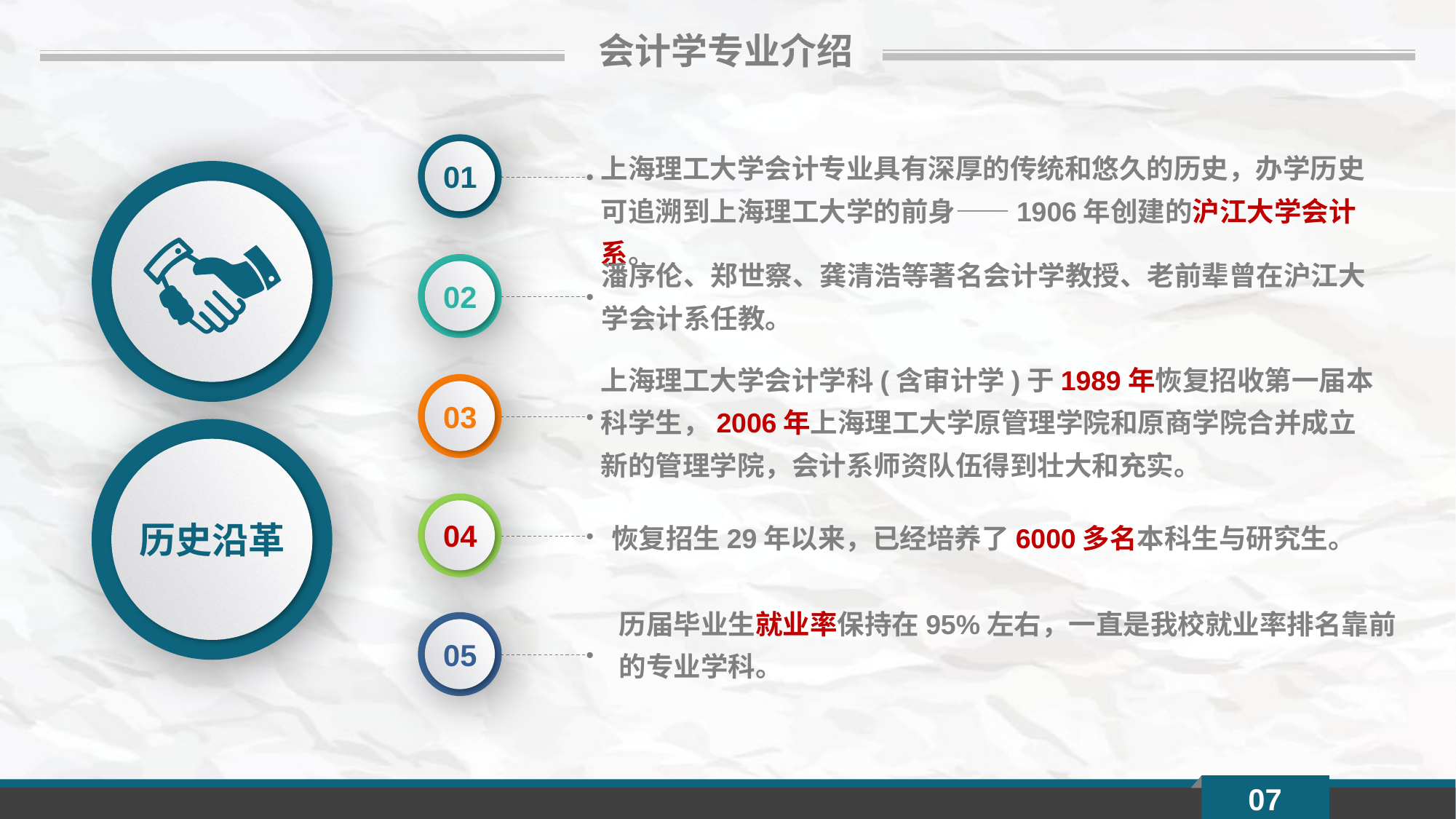

会计学专业介绍

01
上海理工大学会计专业具有深厚的传统和悠久的历史，办学历史可追溯到上海理工大学的前身——1906年创建的沪江大学会计系。

潘序伦、郑世察、龚清浩等著名会计学教授、老前辈曾在沪江大学会计系任教。

02
上海理工大学会计学科(含审计学)于1989年恢复招收第一届本科学生，2006年上海理工大学原管理学院和原商学院合并成立新的管理学院，会计系师资队伍得到壮大和充实。

03

04
恢复招生29年以来，已经培养了6000多名本科生与研究生。
历史沿革
历届毕业生就业率保持在95%左右，一直是我校就业率排名靠前的专业学科。

05

07